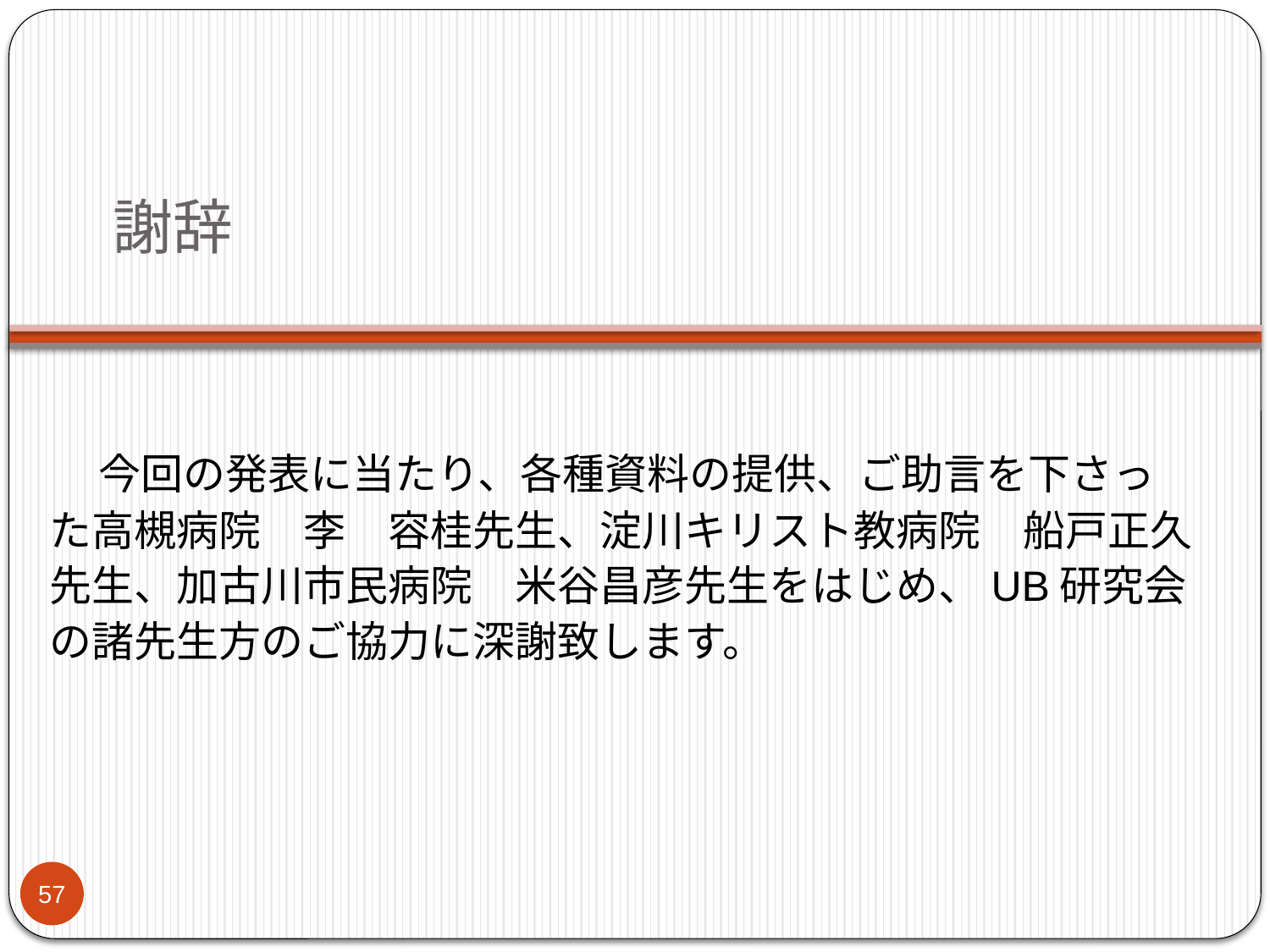

# 謝辞
今回の発表に当たり、各種資料の提供、ご助言を下さった高槻病院　李　容桂先生、淀川キリスト教病院　船戸正久先生、加古川市民病院　米谷昌彦先生をはじめ、UB研究会の諸先生方のご協力に深謝致します。
57